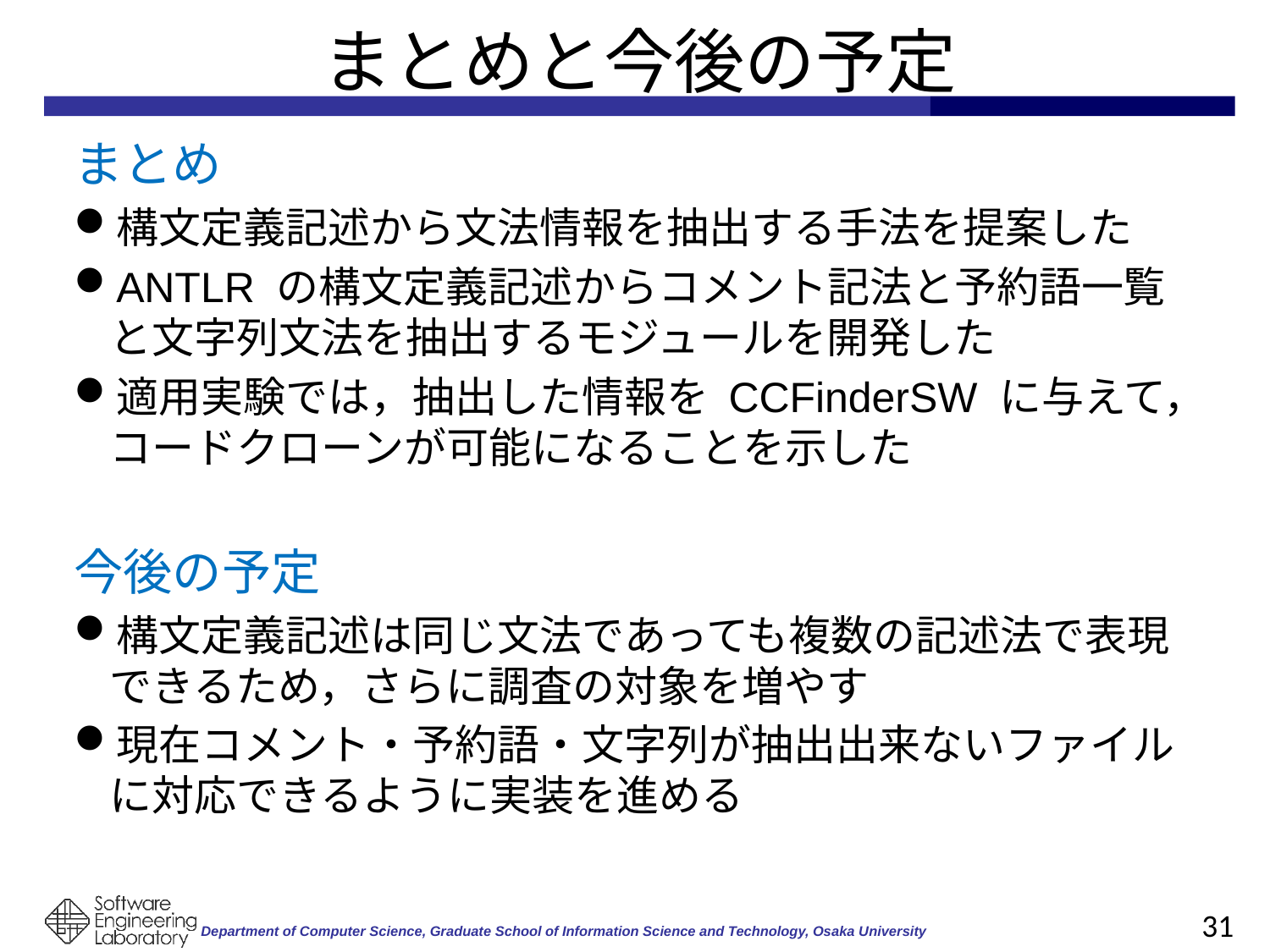

# まとめと今後の予定
まとめ
構文定義記述から文法情報を抽出する手法を提案した
ANTLR の構文定義記述からコメント記法と予約語一覧と文字列文法を抽出するモジュールを開発した
適用実験では，抽出した情報を CCFinderSW に与えて，コードクローンが可能になることを示した

今後の予定
構文定義記述は同じ文法であっても複数の記述法で表現できるため，さらに調査の対象を増やす
現在コメント・予約語・文字列が抽出出来ないファイルに対応できるように実装を進める
31